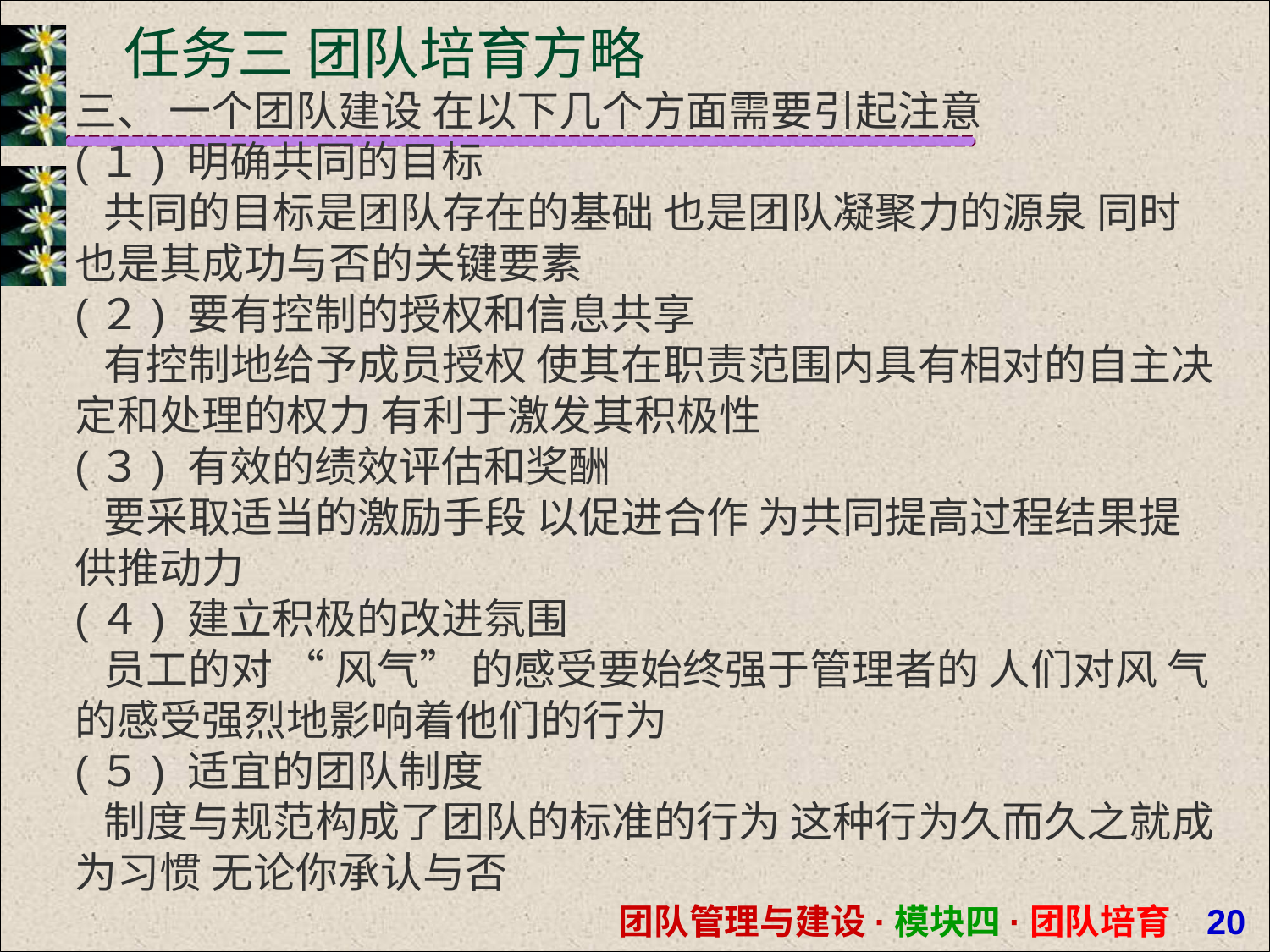

# 任务三 团队培育方略

三、 一个团队建设 在以下几个方面需要引起注意  (１) 明确共同的目标
  共同的目标是团队存在的基础 也是团队凝聚力的源泉 同时 也是其成功与否的关键要素
(２) 要有控制的授权和信息共享
  有控制地给予成员授权 使其在职责范围内具有相对的自主决 定和处理的权力 有利于激发其积极性
(３) 有效的绩效评估和奖酬
  要采取适当的激励手段 以促进合作 为共同提高过程结果提 供推动力
(４) 建立积极的改进氛围
  员工的对 “ 风气” 的感受要始终强于管理者的 人们对风 气的感受强烈地影响着他们的行为
(５) 适宜的团队制度
  制度与规范构成了团队的标准的行为 这种行为久而久之就成 为习惯 无论你承认与否

团队管理与建设·模块四·团队培育 20